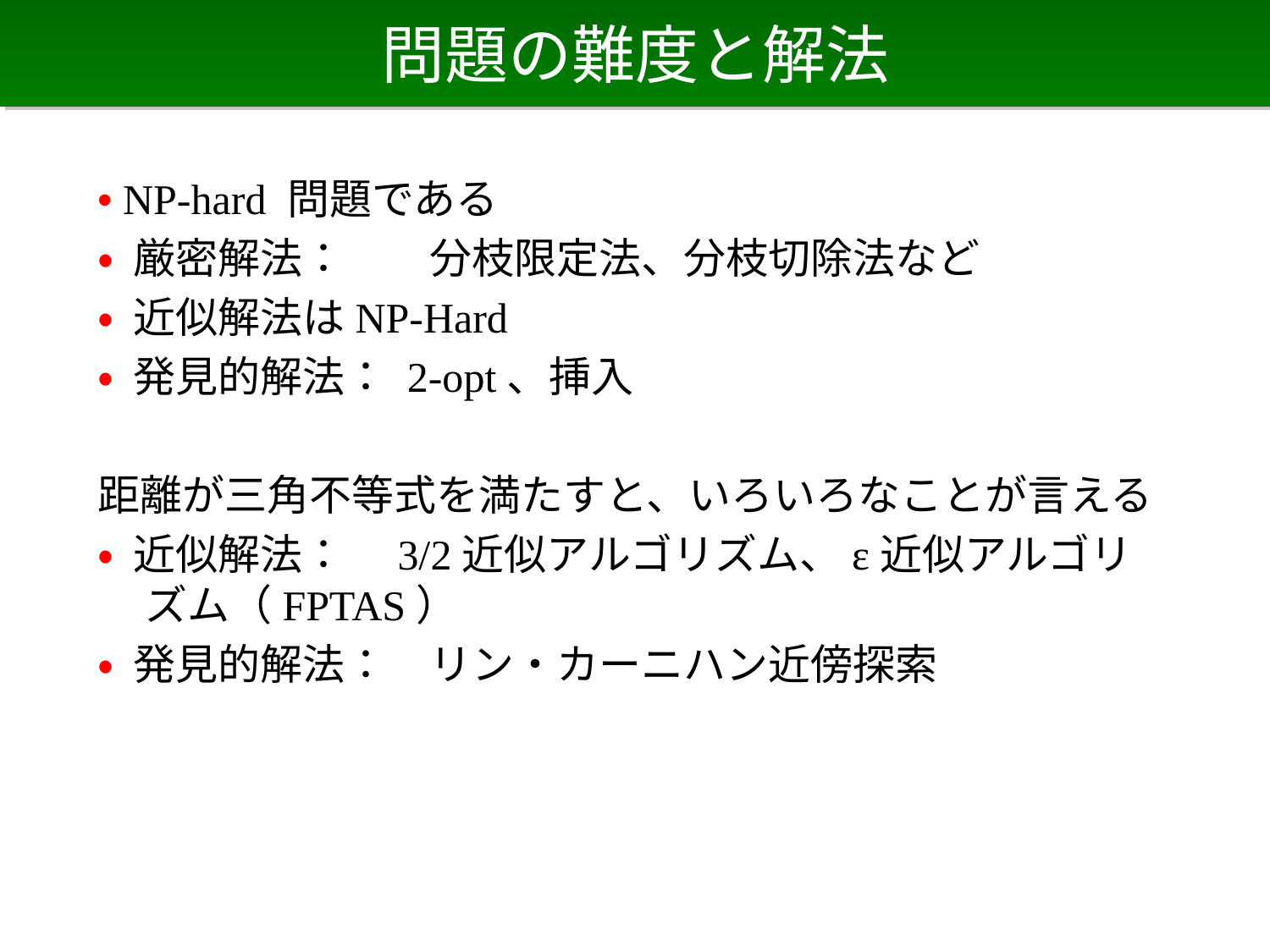

# 問題の難度と解法
• NP-hard 問題である
• 厳密解法：　　分枝限定法、分枝切除法など
• 近似解法はNP-Hard
• 発見的解法： 2-opt、挿入

距離が三角不等式を満たすと、いろいろなことが言える
• 近似解法：　3/2近似アルゴリズム、ε近似アルゴリズム（FPTAS）
• 発見的解法：　リン・カーニハン近傍探索